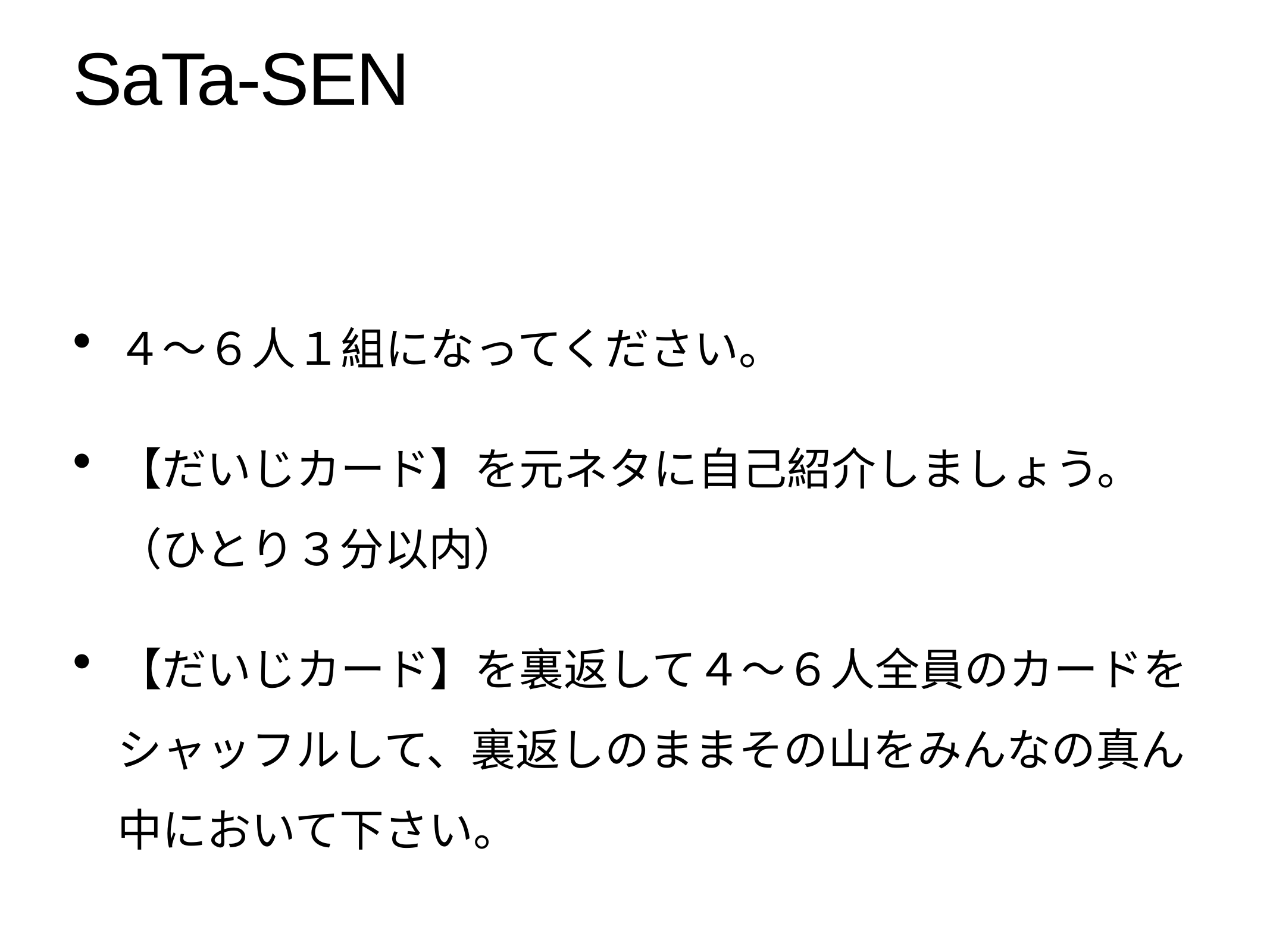

# SaTa-SEN
４〜６人１組になってください。
【だいじカード】を元ネタに自己紹介しましょう。
（ひとり３分以内）
【だいじカード】を裏返して４〜６人全員のカードをシャッフルして、裏返しのままその山をみんなの真ん中において下さい。